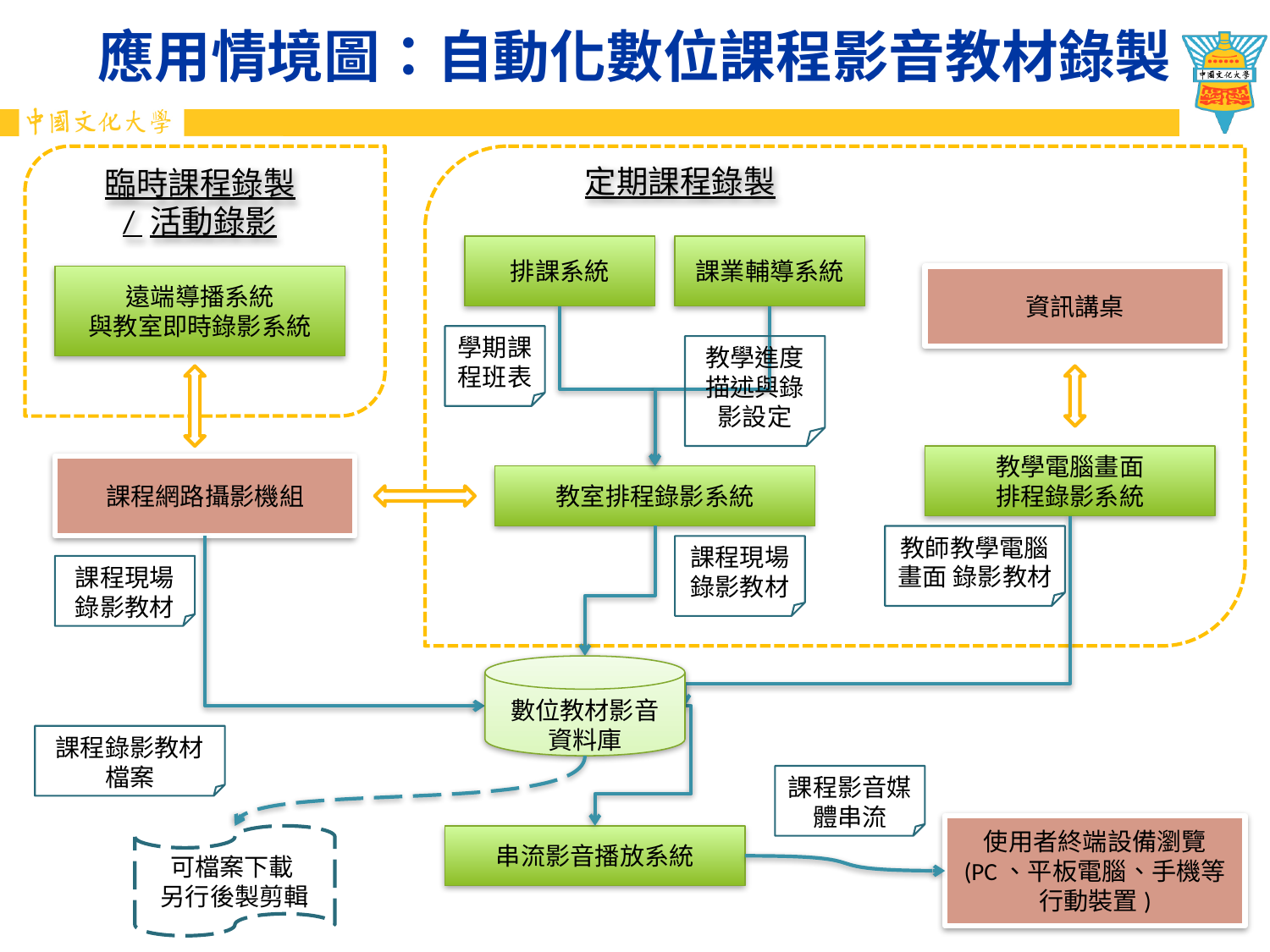

# 應用情境圖：自動化數位課程影音教材錄製

定期課程錄製
臨時課程錄製
/ 活動錄影
排課系統
課業輔導系統
遠端導播系統
與教室即時錄影系統
資訊講桌
學期課程班表
教學進度描述與錄影設定

教學電腦畫面
排程錄影系統
課程網路攝影機組
教室排程錄影系統

教師教學電腦畫面 錄影教材
課程現場錄影教材
課程現場錄影教材
數位教材影音
資料庫
課程錄影教材檔案
課程影音媒體串流
使用者終端設備瀏覽
(PC、平板電腦、手機等行動裝置)
可檔案下載
另行後製剪輯
串流影音播放系統